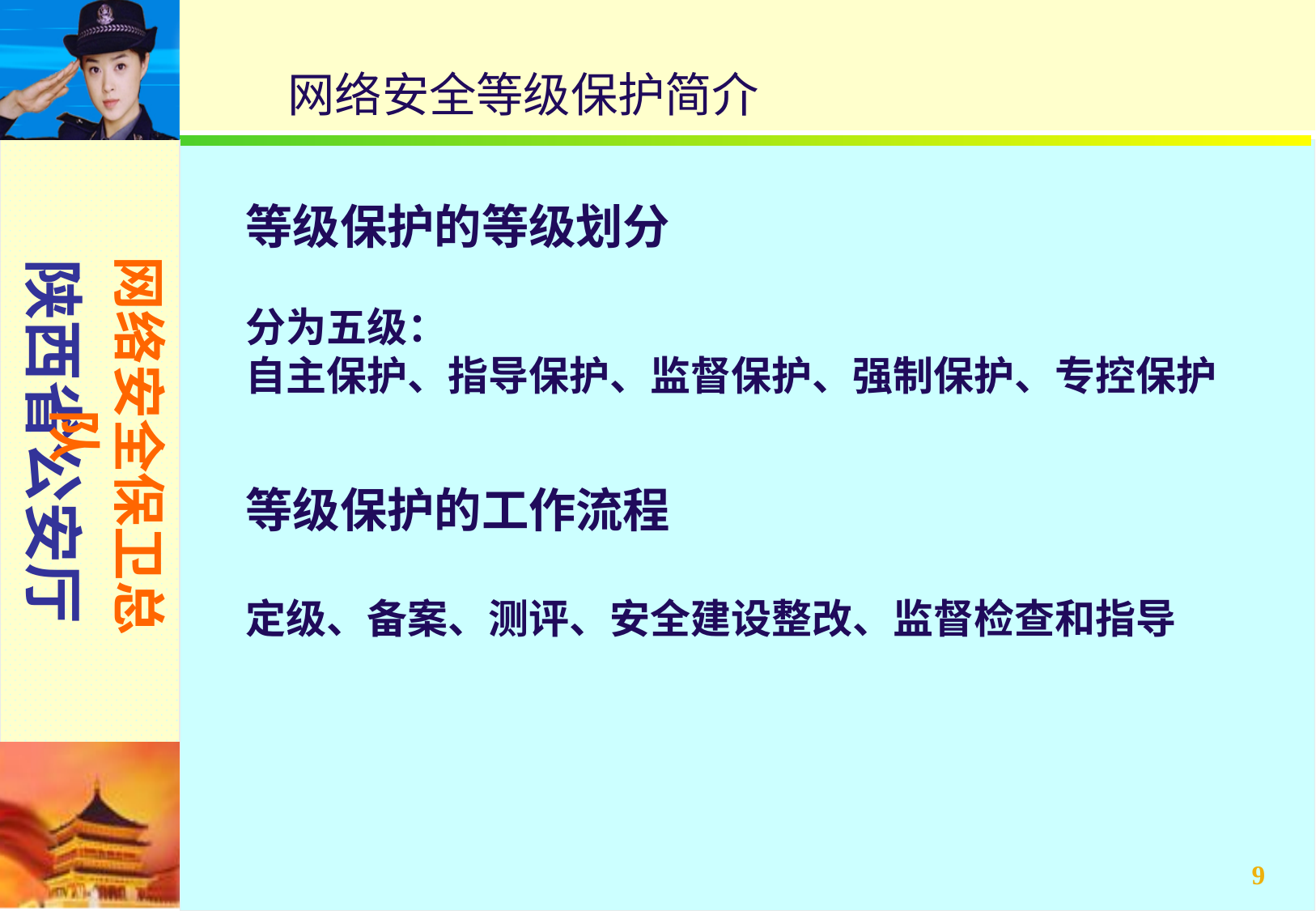

网络安全等级保护简介
等级保护的等级划分

分为五级：
自主保护、指导保护、监督保护、强制保护、专控保护

等级保护的工作流程

定级、备案、测评、安全建设整改、监督检查和指导